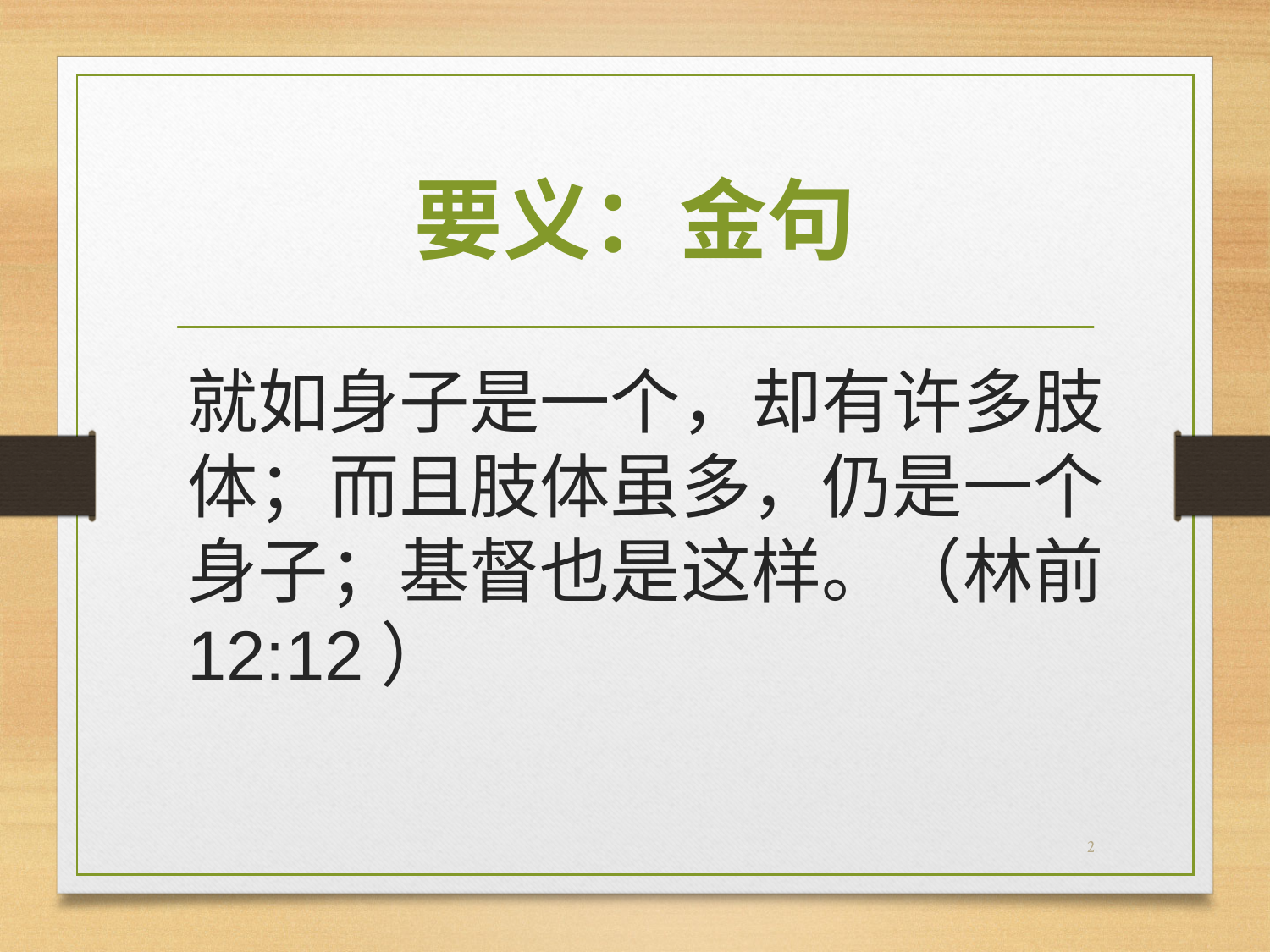

# 要义：金句
就如身子是一个，却有许多肢体；而且肢体虽多，仍是一个身子；基督也是这样。（林前12:12）
2